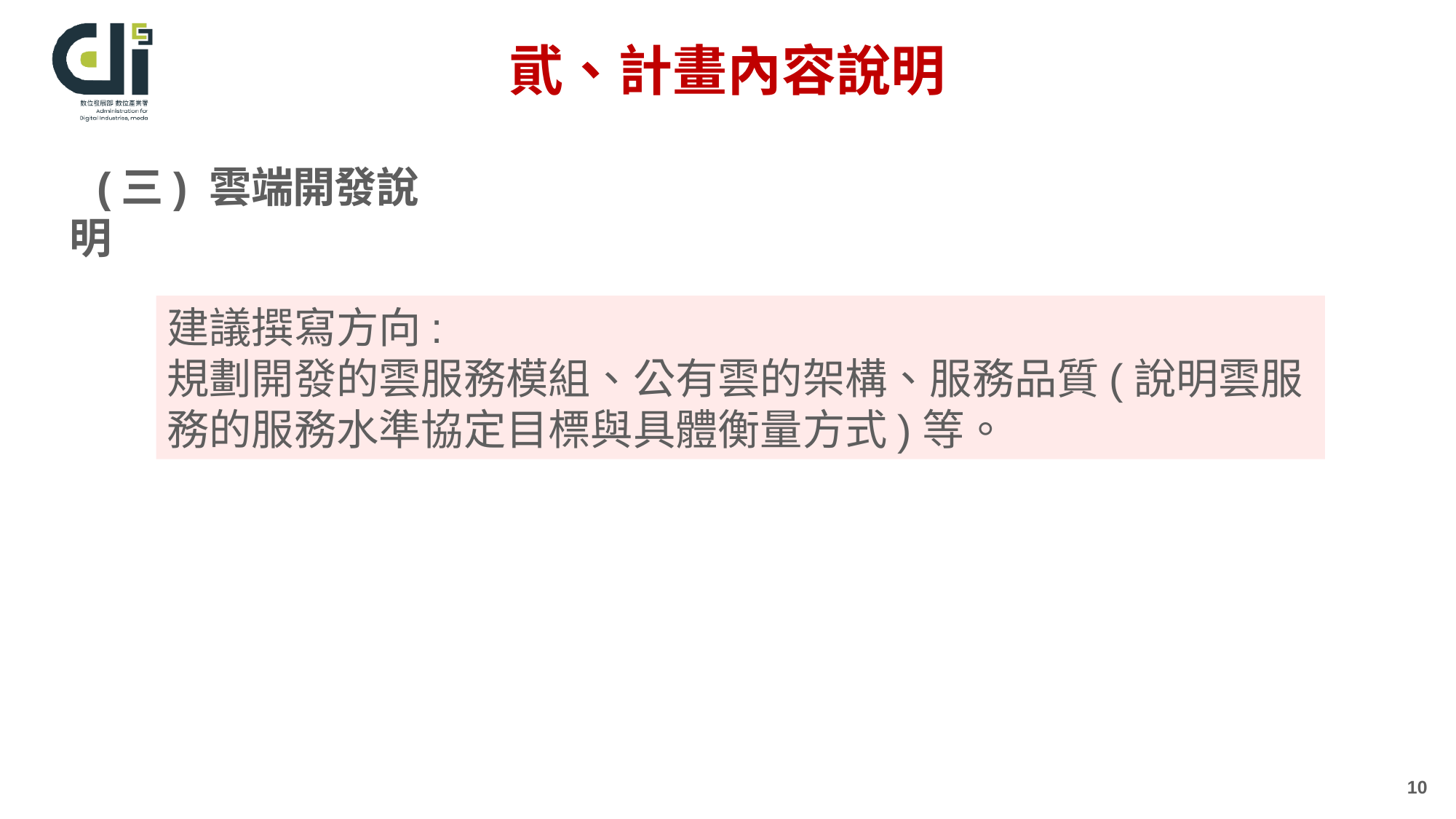

貮、計畫內容說明
(三) 雲端開發說明
建議撰寫方向:
規劃開發的雲服務模組、公有雲的架構、服務品質(說明雲服務的服務水準協定目標與具體衡量方式)等。
10